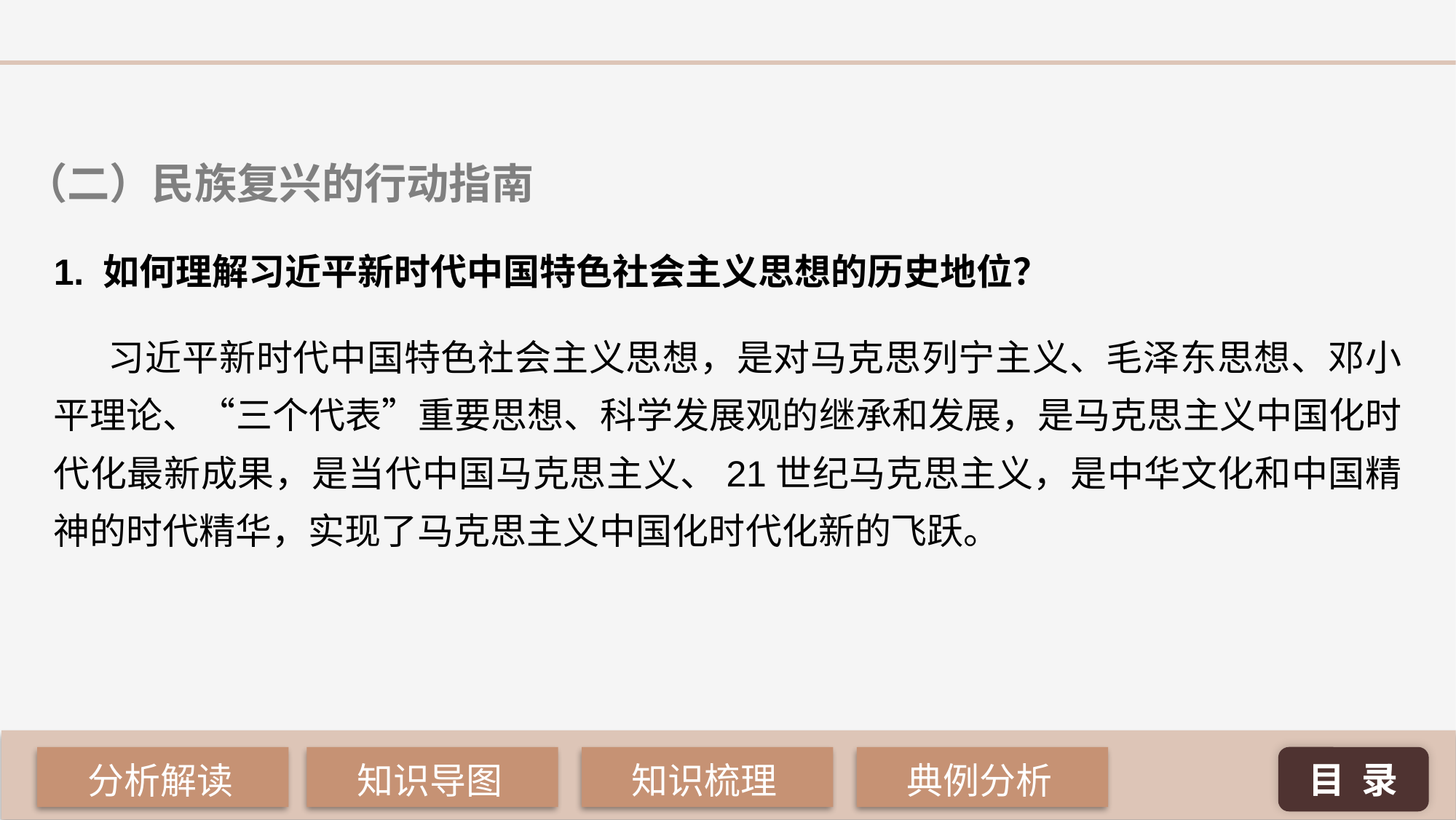

（二）民族复兴的行动指南
1. 如何理解习近平新时代中国特色社会主义思想的历史地位？
习近平新时代中国特色社会主义思想，是对马克思列宁主义、毛泽东思想、邓小平理论、“三个代表”重要思想、科学发展观的继承和发展，是马克思主义中国化时代化最新成果，是当代中国马克思主义、21世纪马克思主义，是中华文化和中国精神的时代精华，实现了马克思主义中国化时代化新的飞跃。